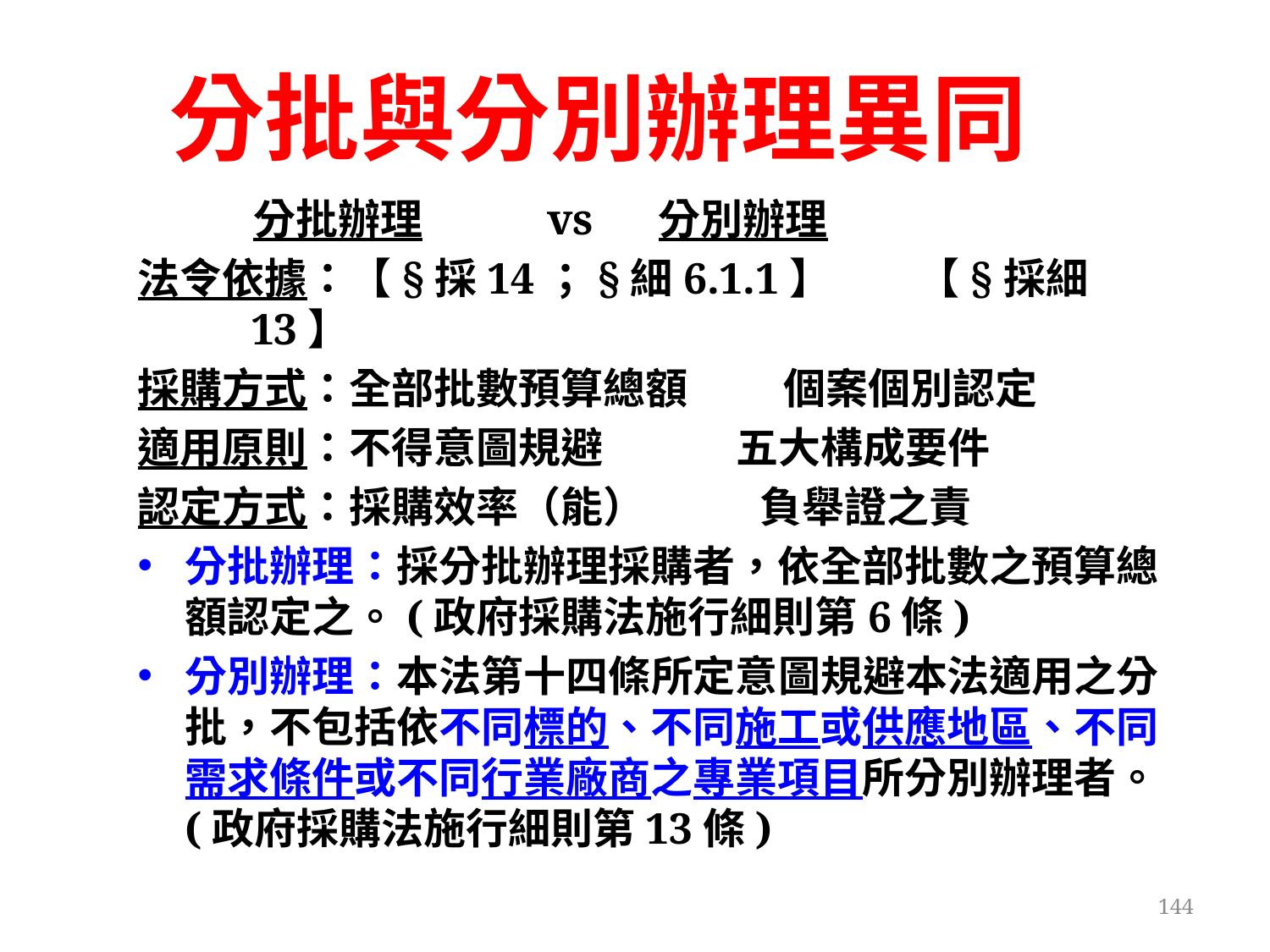

# 分批與分別辦理異同
               分批辦理            vs     分別辦理
法令依據：【§採14；§細6.1.1】         【§採細13】
採購方式：全部批數預算總額          個案個別認定
適用原則：不得意圖規避              五大構成要件
認定方式：採購效率（能）            負舉證之責
分批辦理：採分批辦理採購者，依全部批數之預算總額認定之。(政府採購法施行細則第6條)
分別辦理：本法第十四條所定意圖規避本法適用之分批，不包括依不同標的、不同施工或供應地區、不同需求條件或不同行業廠商之專業項目所分別辦理者。(政府採購法施行細則第13條)

144